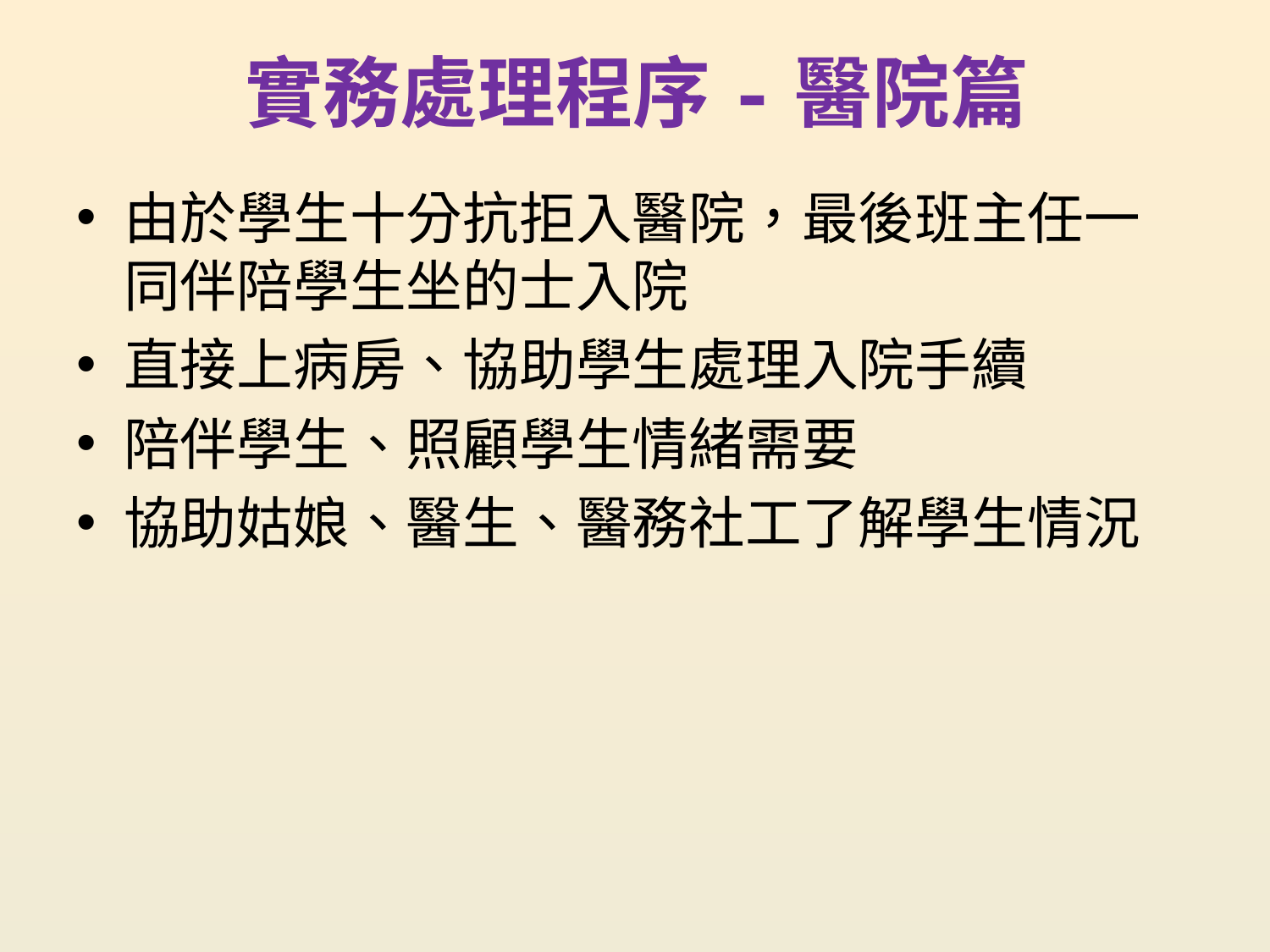

# 實務處理程序-醫院篇
由於學生十分抗拒入醫院，最後班主任一同伴陪學生坐的士入院
直接上病房、協助學生處理入院手續
陪伴學生、照顧學生情緒需要
協助姑娘、醫生、醫務社工了解學生情況